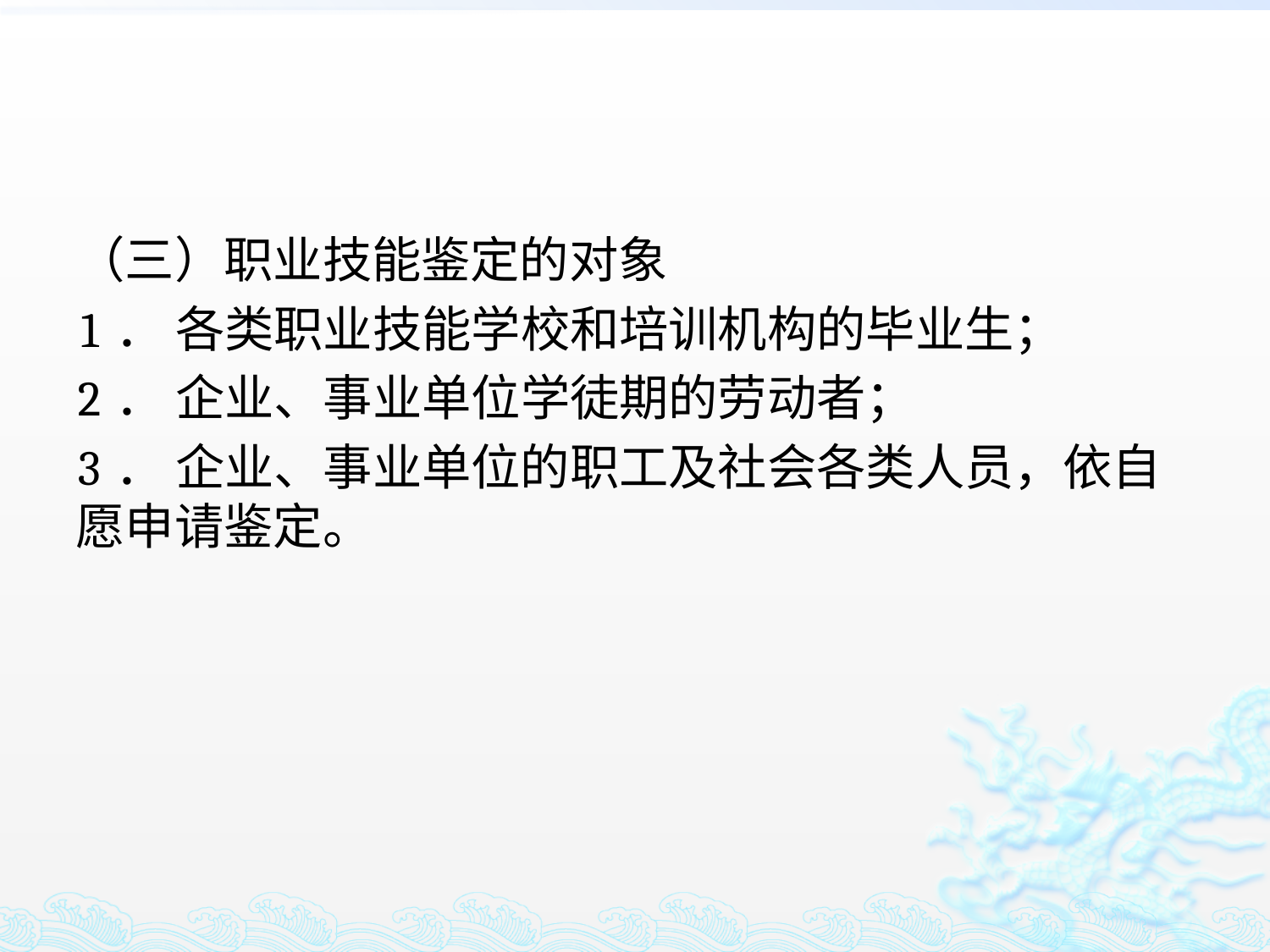

#
（三）职业技能鉴定的对象
1． 各类职业技能学校和培训机构的毕业生；
2． 企业、事业单位学徒期的劳动者；
3． 企业、事业单位的职工及社会各类人员，依自愿申请鉴定。